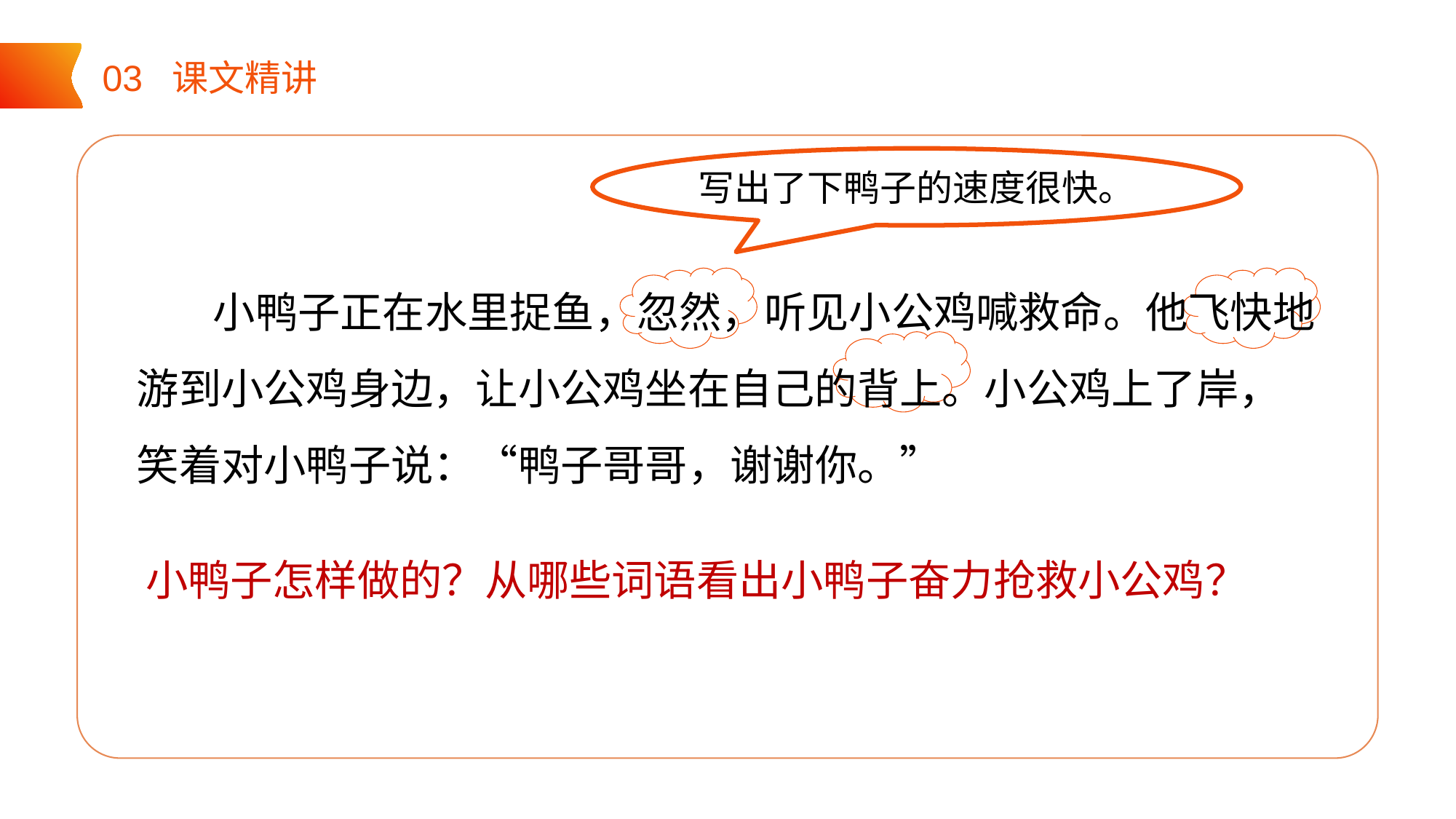

03  课文精讲

写出了下鸭子的速度很快。
       小鸭子正在水里捉鱼，忽然，听见小公鸡喊救命。他飞快地游到小公鸡身边，让小公鸡坐在自己的背上。小公鸡上了岸，笑着对小鸭子说：“鸭子哥哥，谢谢你。”

小鸭子怎样做的？从哪些词语看出小鸭子奋力抢救小公鸡？